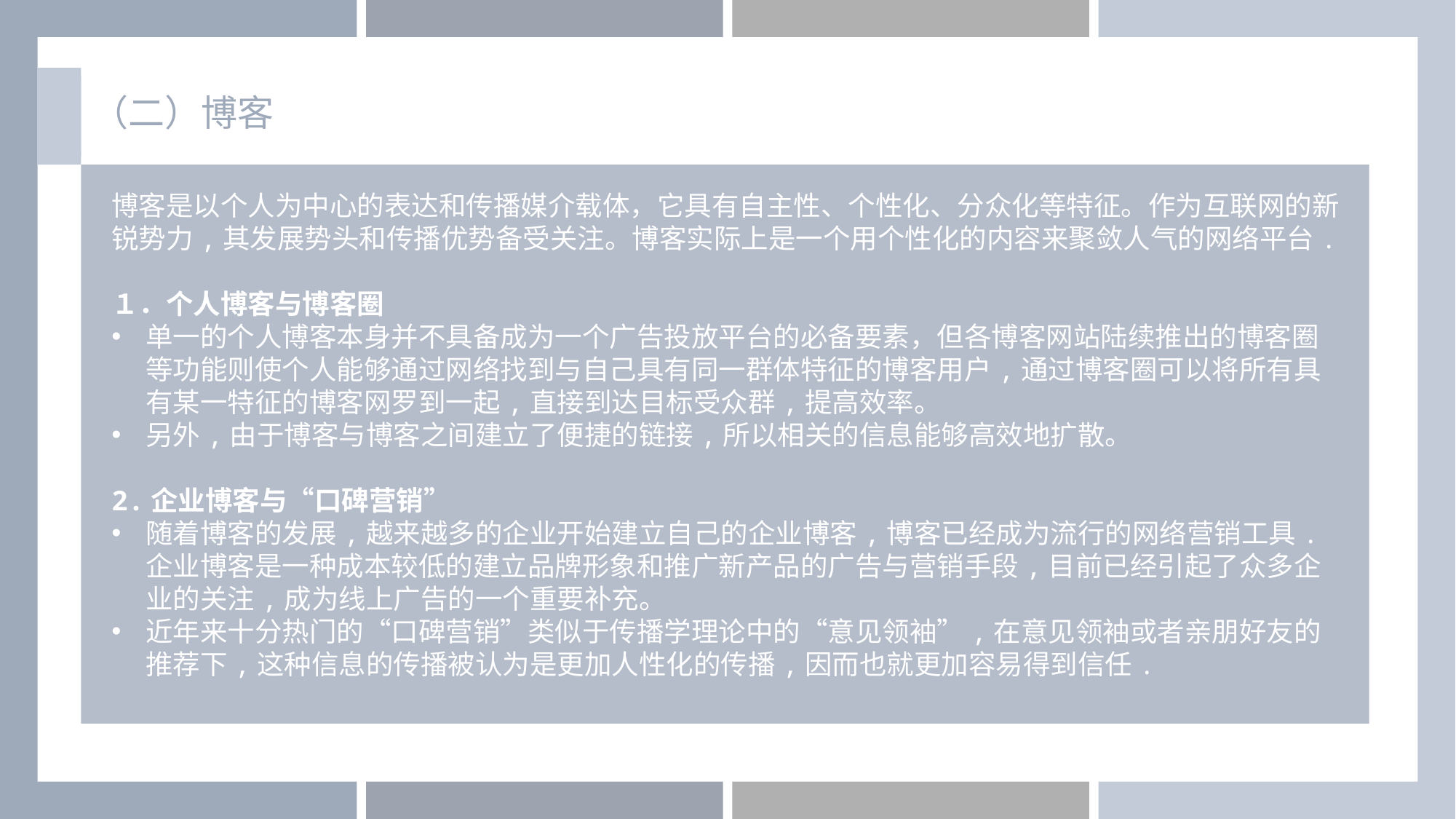

（二）博客

博客是以个人为中心的表达和传播媒介载体，它具有自主性、个性化、分众化等特征。作为互联网的新锐势力,其发展势头和传播优势备受关注。博客实际上是一个用个性化的内容来聚敛人气的网络平台.

１．个人博客与博客圈
单一的个人博客本身并不具备成为一个广告投放平台的必备要素，但各博客网站陆续推出的博客圈等功能则使个人能够通过网络找到与自己具有同一群体特征的博客用户,通过博客圈可以将所有具有某一特征的博客网罗到一起,直接到达目标受众群,提高效率。
另外,由于博客与博客之间建立了便捷的链接,所以相关的信息能够高效地扩散。

2.企业博客与“口碑营销”
随着博客的发展,越来越多的企业开始建立自己的企业博客,博客已经成为流行的网络营销工具.企业博客是一种成本较低的建立品牌形象和推广新产品的广告与营销手段,目前已经引起了众多企业的关注,成为线上广告的一个重要补充。
近年来十分热门的“口碑营销”类似于传播学理论中的“意见领袖”,在意见领袖或者亲朋好友的推荐下,这种信息的传播被认为是更加人性化的传播,因而也就更加容易得到信任.